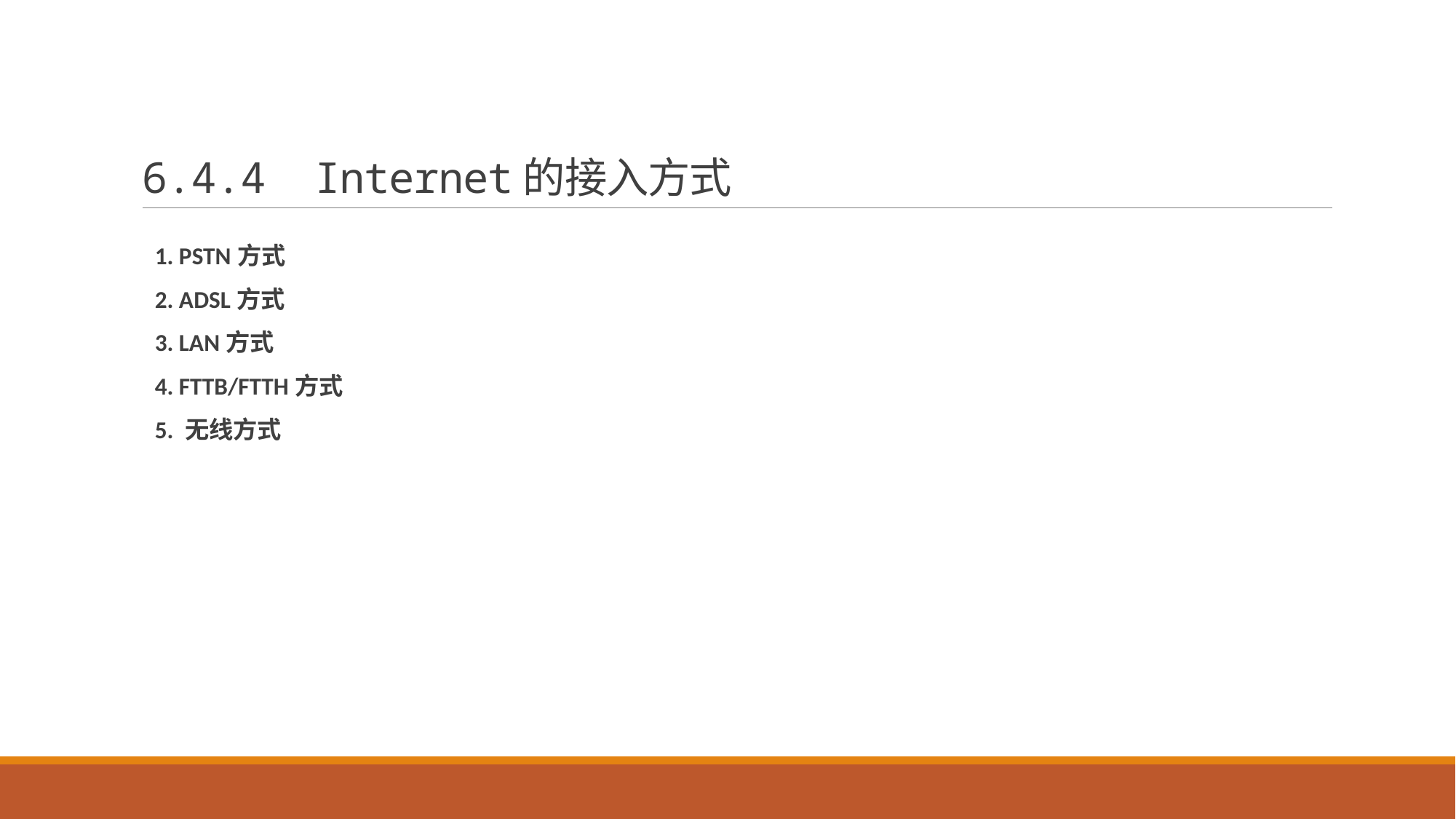

# 6.4.4  Internet的接入方式
1. PSTN方式
2. ADSL方式
3. LAN方式
4. FTTB/FTTH方式
5. 无线方式